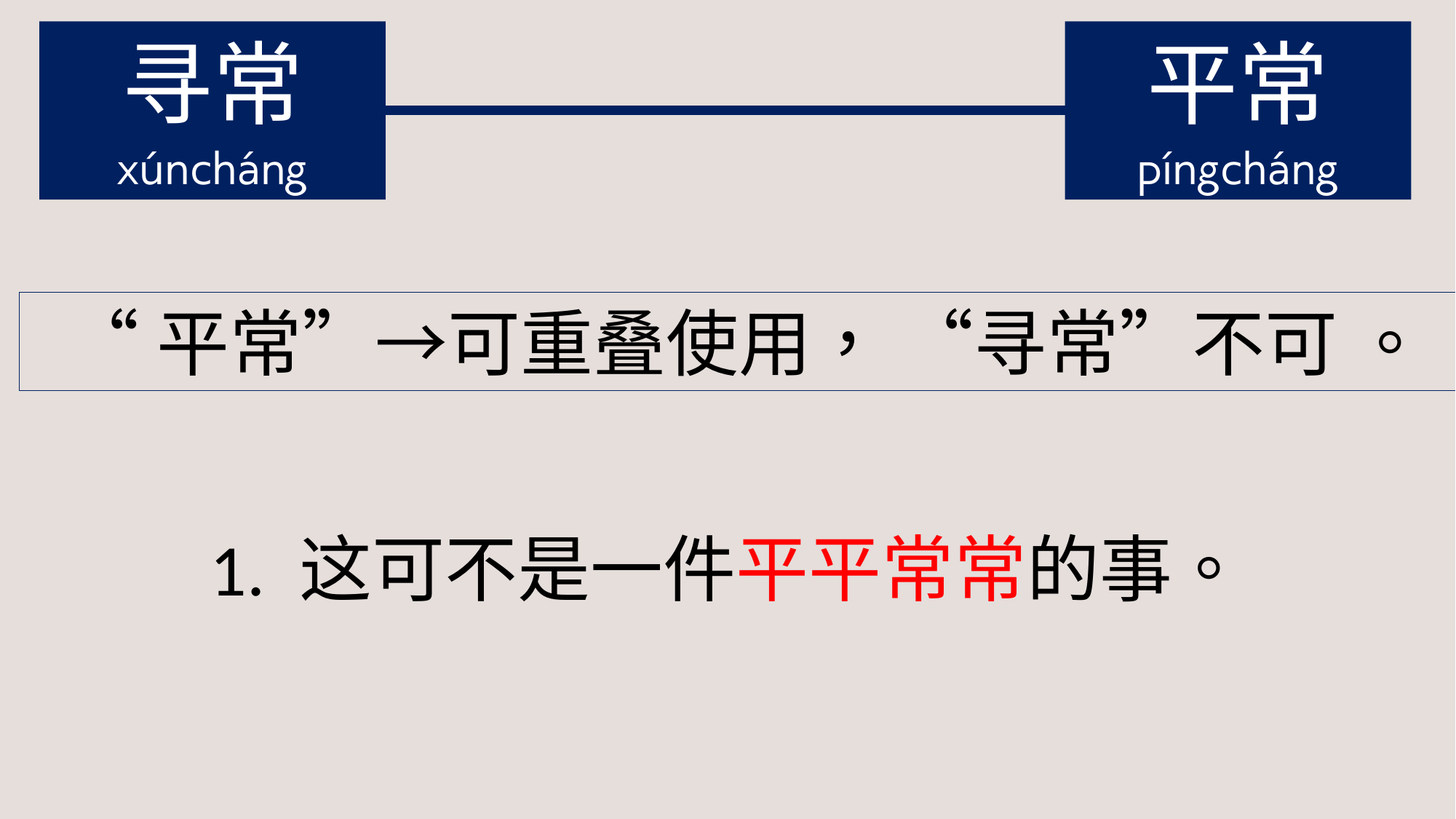

寻常
xúncháng
平常
píngcháng
“平常”→可重叠使用， “寻常”不可 。
1. 这可不是一件平平常常的事。